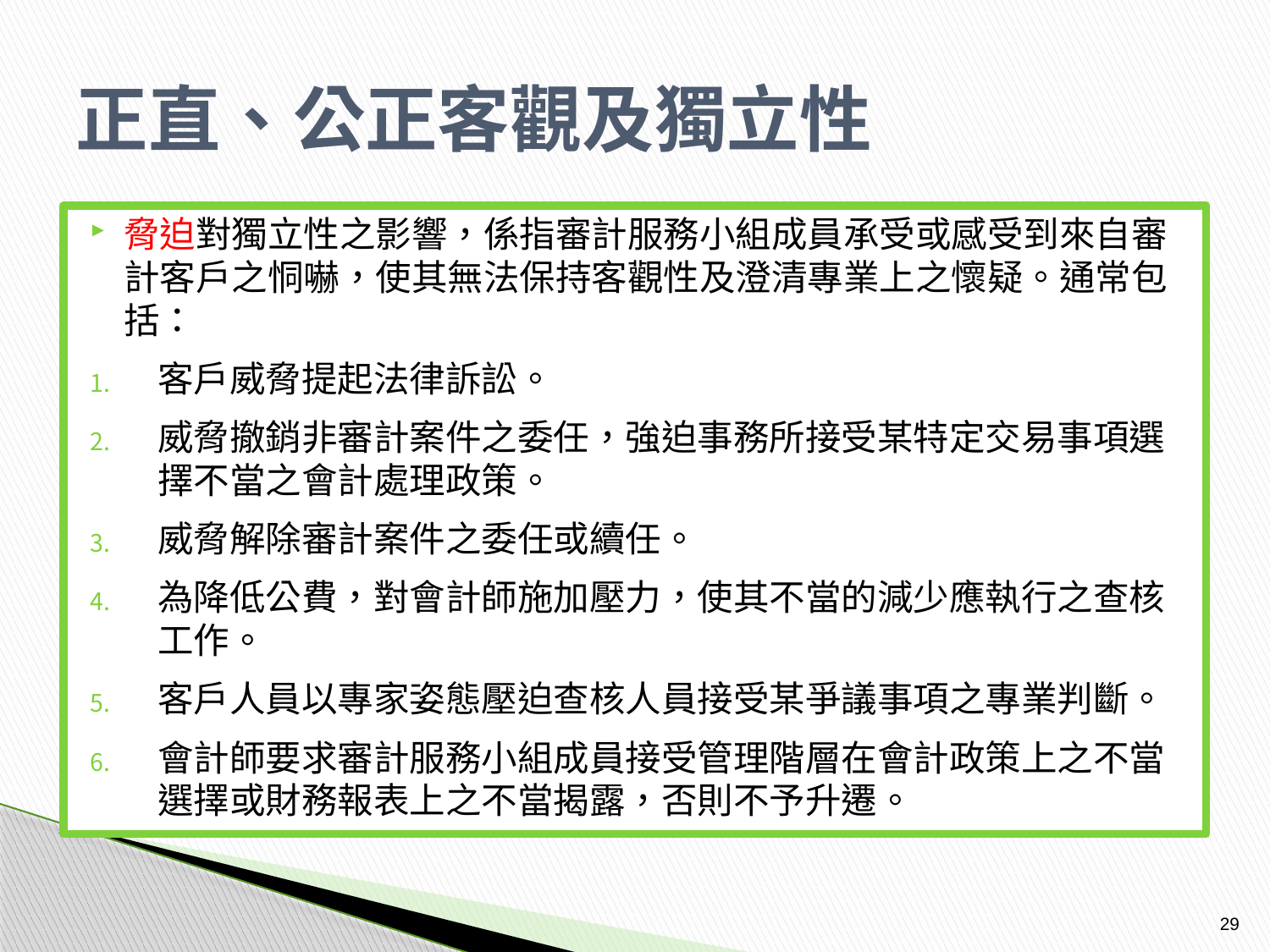

# 正直、公正客觀及獨立性
脅迫對獨立性之影響，係指審計服務小組成員承受或感受到來自審計客戶之恫嚇，使其無法保持客觀性及澄清專業上之懷疑。通常包括：
客戶威脅提起法律訴訟。
威脅撤銷非審計案件之委任，強迫事務所接受某特定交易事項選擇不當之會計處理政策。
威脅解除審計案件之委任或續任。
為降低公費，對會計師施加壓力，使其不當的減少應執行之查核工作。
客戶人員以專家姿態壓迫查核人員接受某爭議事項之專業判斷。
會計師要求審計服務小組成員接受管理階層在會計政策上之不當選擇或財務報表上之不當揭露，否則不予升遷。

29